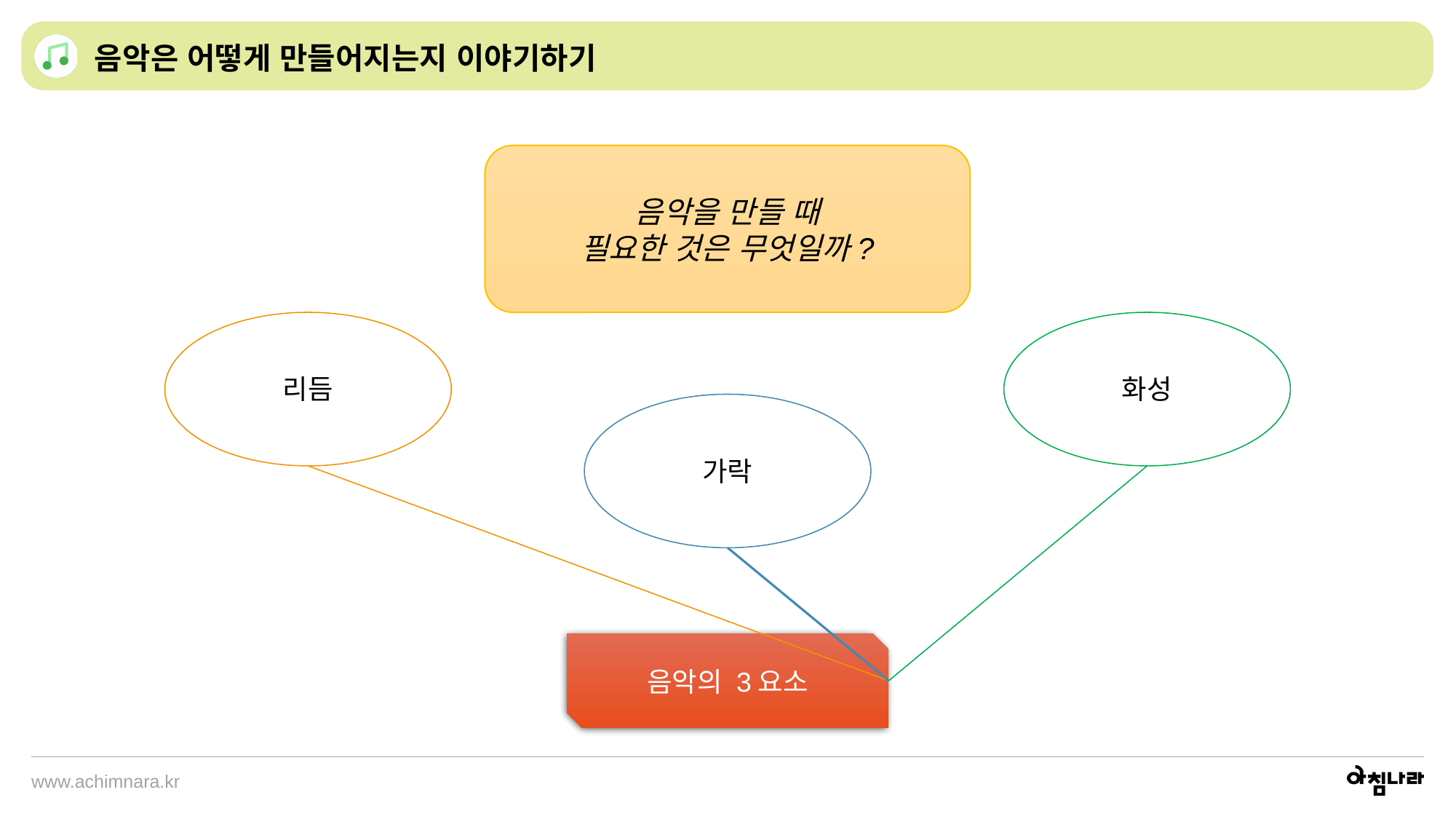

음악은 어떻게 만들어지는지 이야기하기
음악을 만들 때
필요한 것은 무엇일까?

리듬

화성

가락
음악의 3요소